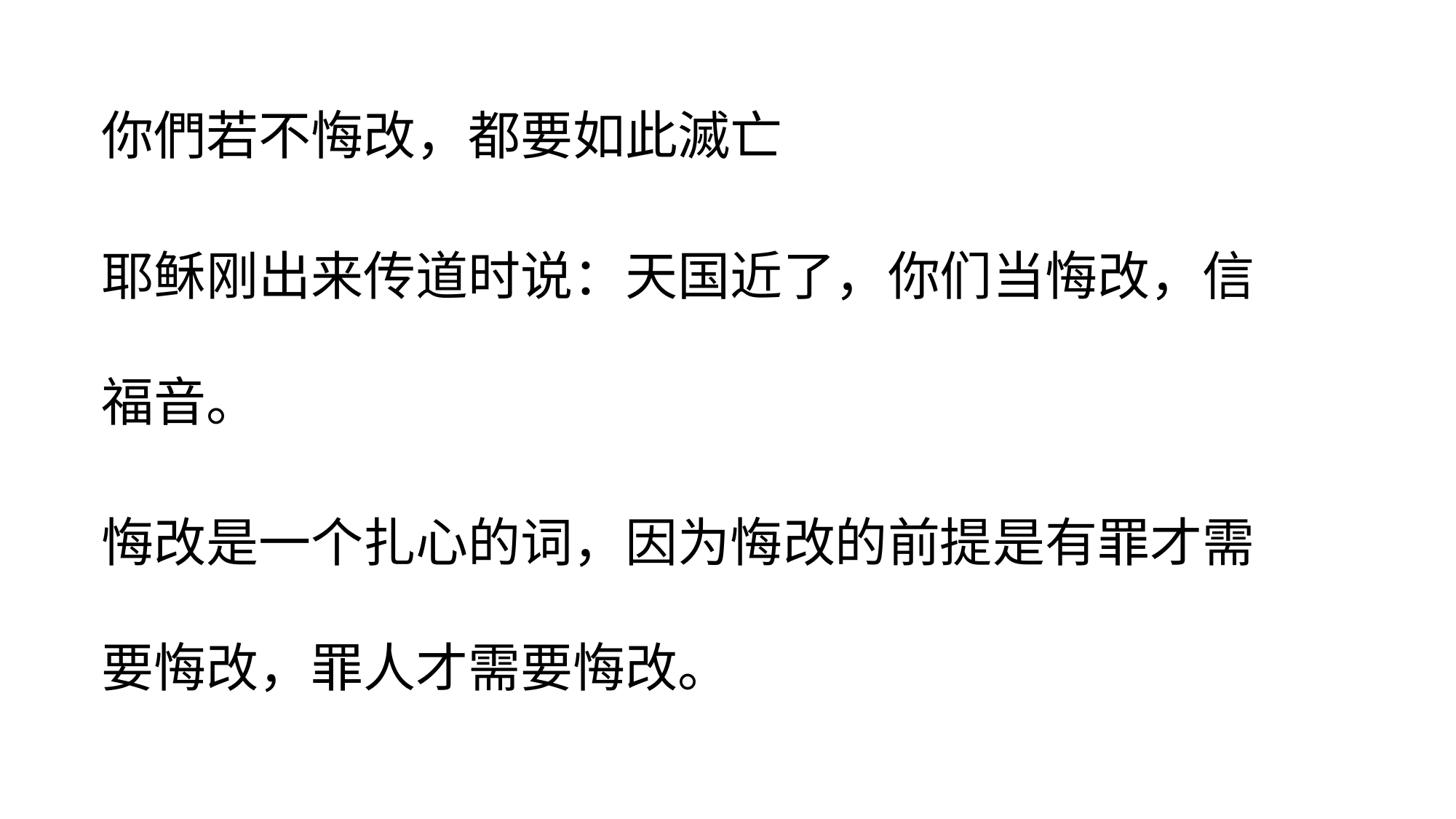

你們若不悔改，都要如此滅亡
耶稣刚出来传道时说：天国近了，你们当悔改，信福音。
悔改是一个扎心的词，因为悔改的前提是有罪才需要悔改，罪人才需要悔改。